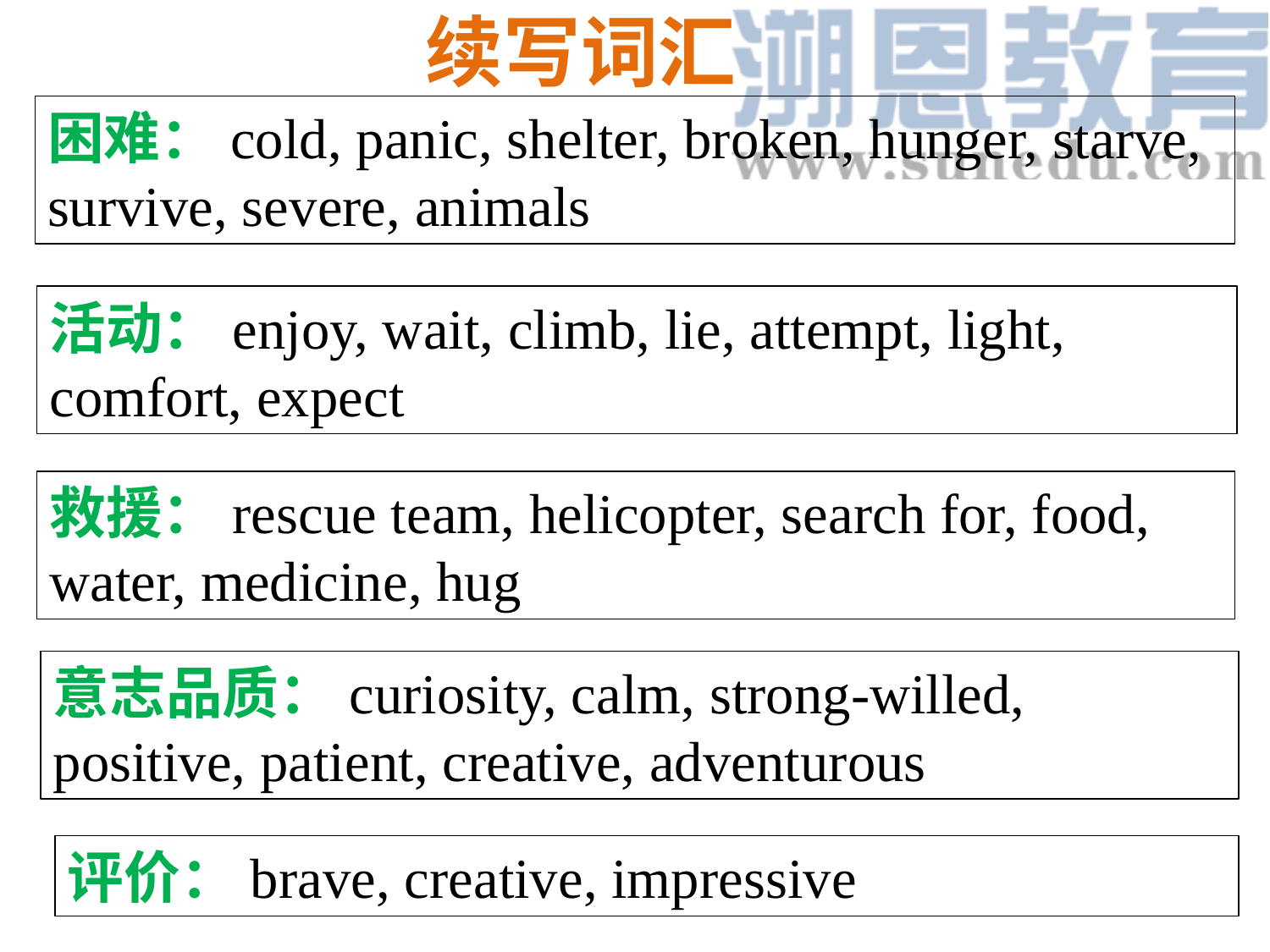

续写词汇
困难：cold, panic, shelter, broken, hunger, starve, survive, severe, animals
活动：enjoy, wait, climb, lie, attempt, light, comfort, expect
救援：rescue team, helicopter, search for, food, water, medicine, hug
意志品质：curiosity, calm, strong-willed,  positive, patient, creative, adventurous
评价：brave, creative, impressive